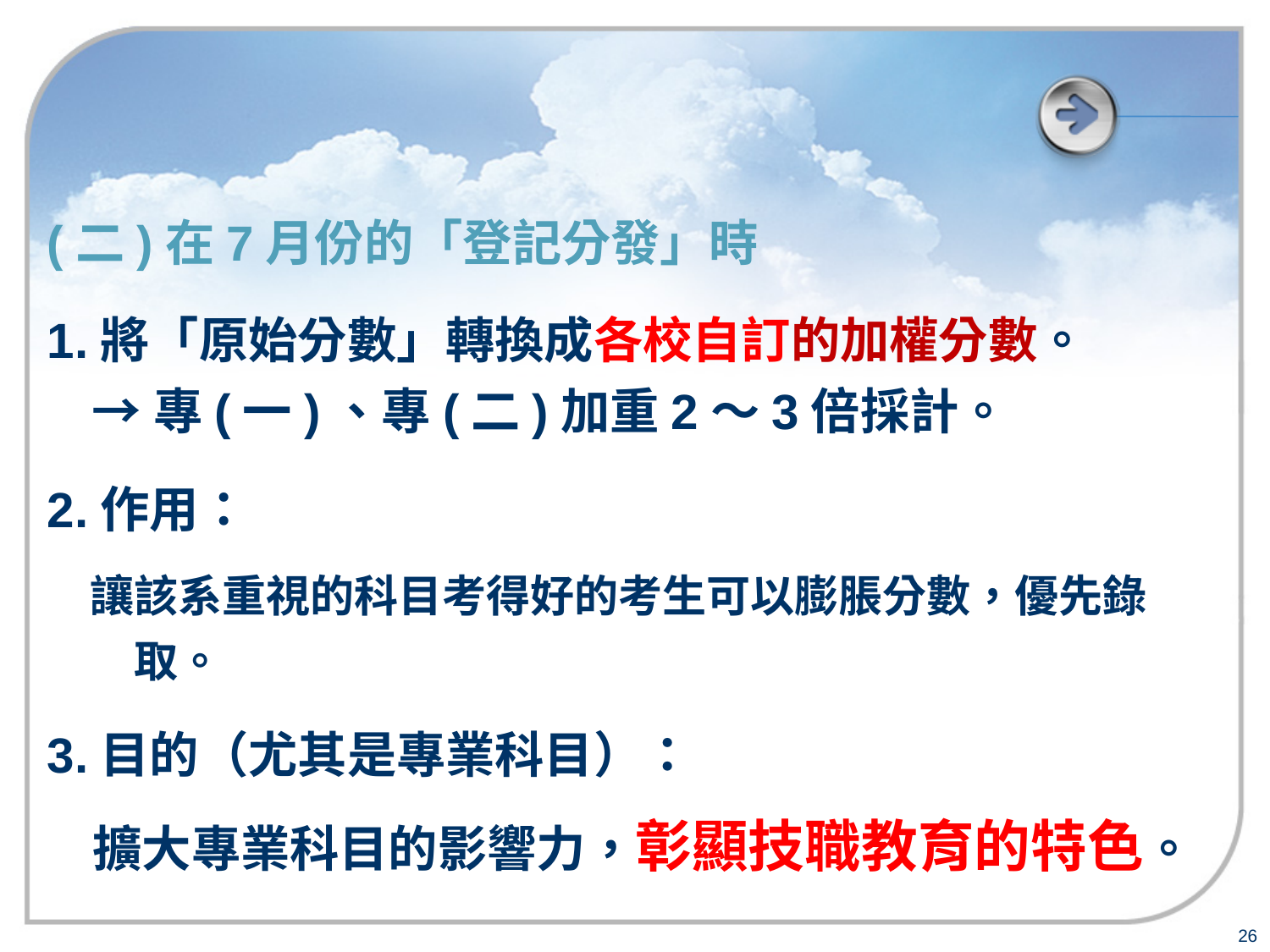

(二)在7月份的「登記分發」時
1.將「原始分數」轉換成各校自訂的加權分數。
    →專(一)、專(二)加重2～3倍採計。
2.作用：
   讓該系重視的科目考得好的考生可以膨脹分數，優先錄取。
3.目的（尤其是專業科目）：
   擴大專業科目的影響力，彰顯技職教育的特色。
26